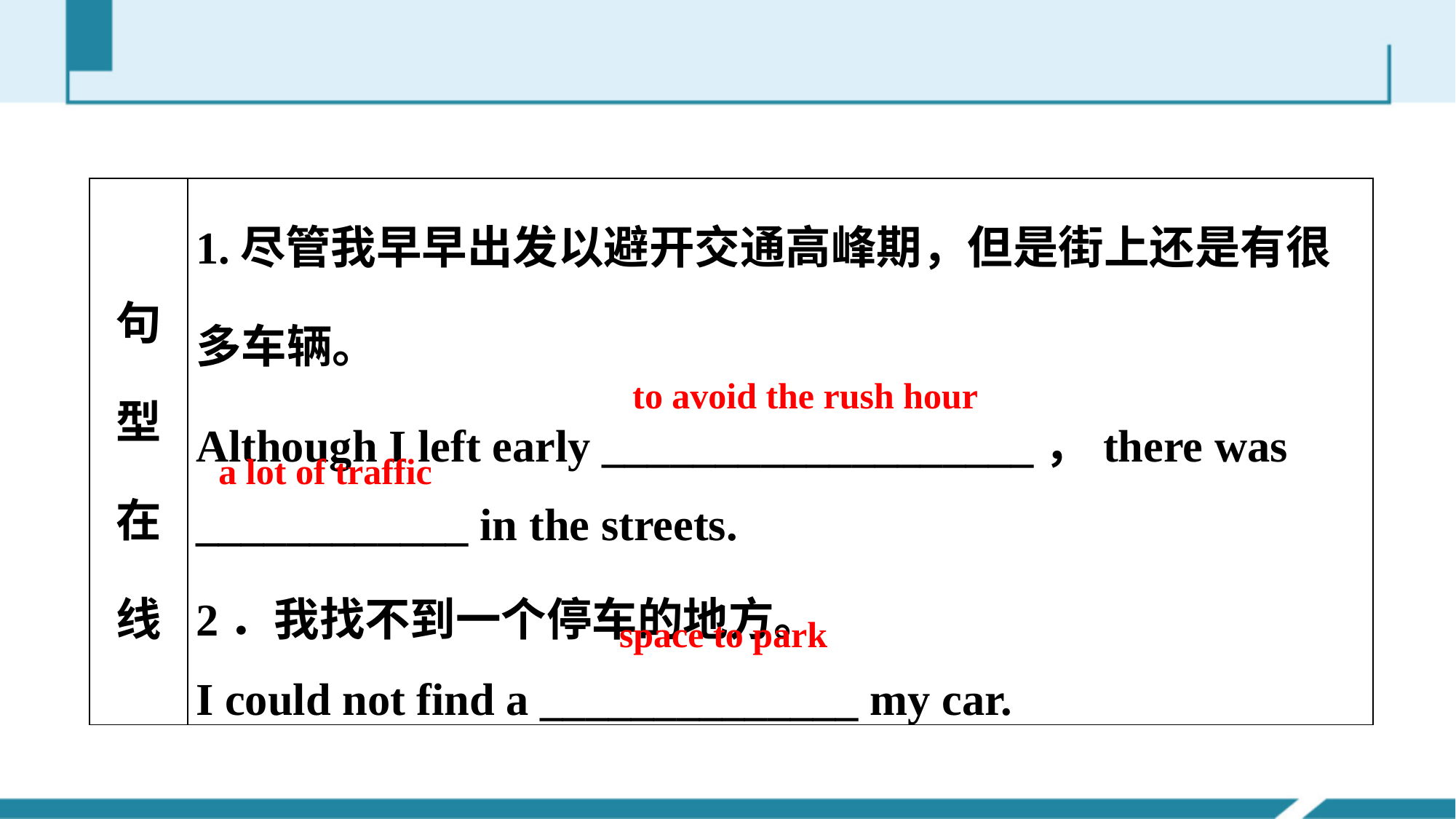

| 句型在线 | 1.尽管我早早出发以避开交通高峰期，但是街上还是有很 多车辆。 Although I left early \_\_\_\_\_\_\_\_\_\_\_\_\_\_\_\_\_\_\_，there was \_\_\_\_\_\_\_\_\_\_\_\_ in the streets. 2．我找不到一个停车的地方。 I could not find a \_\_\_\_\_\_\_\_\_\_\_\_\_\_ my car. |
| --- | --- |
to avoid the rush hour
a lot of traffic
space to park